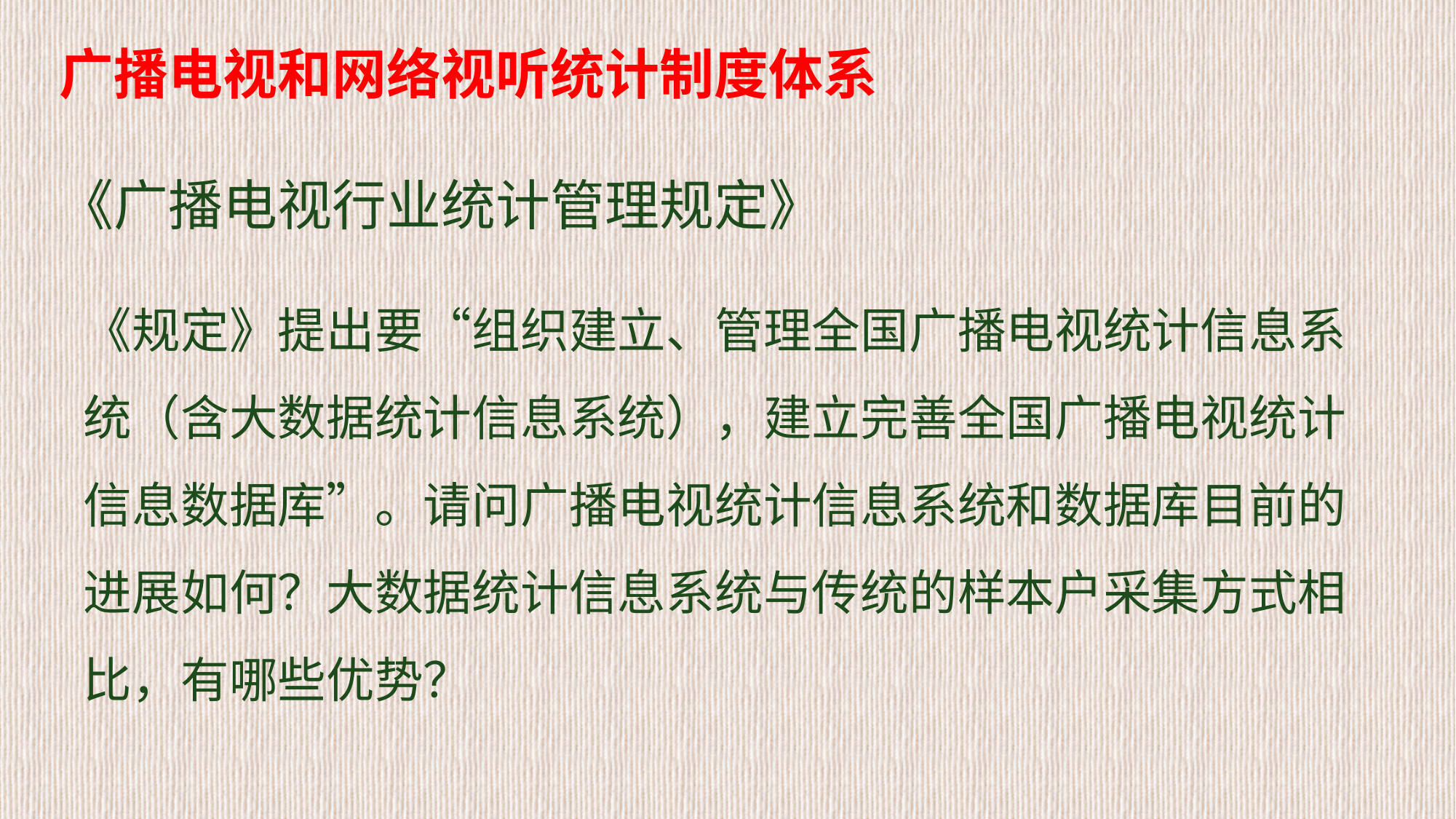

广播电视和网络视听统计制度体系
《广播电视行业统计管理规定》

《规定》提出要“组织建立、管理全国广播电视统计信息系统（含大数据统计信息系统），建立完善全国广播电视统计信息数据库”。请问广播电视统计信息系统和数据库目前的进展如何？大数据统计信息系统与传统的样本户采集方式相比，有哪些优势？